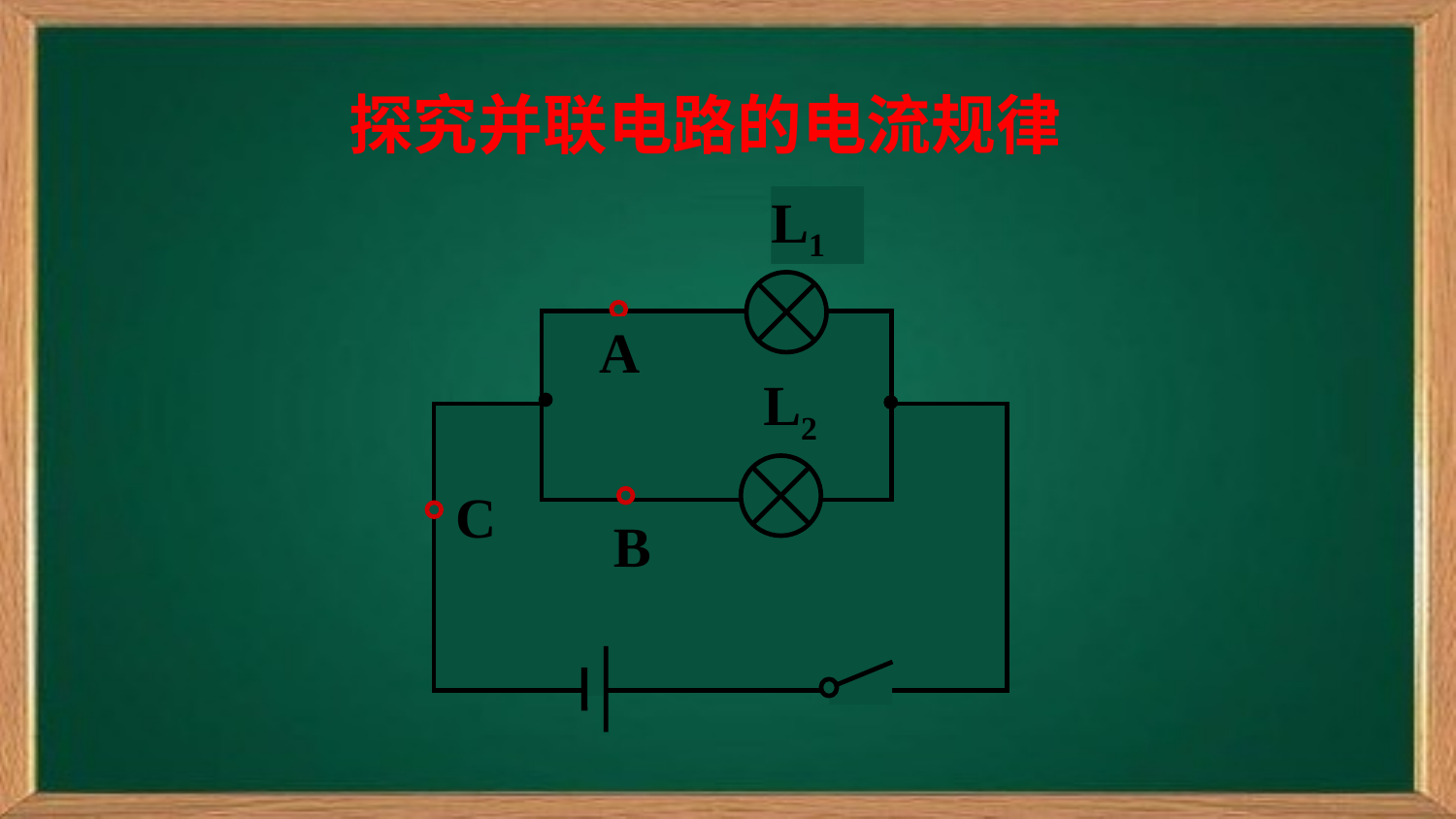

探究并联电路的电流规律
L1

A
L2

L1

C

B